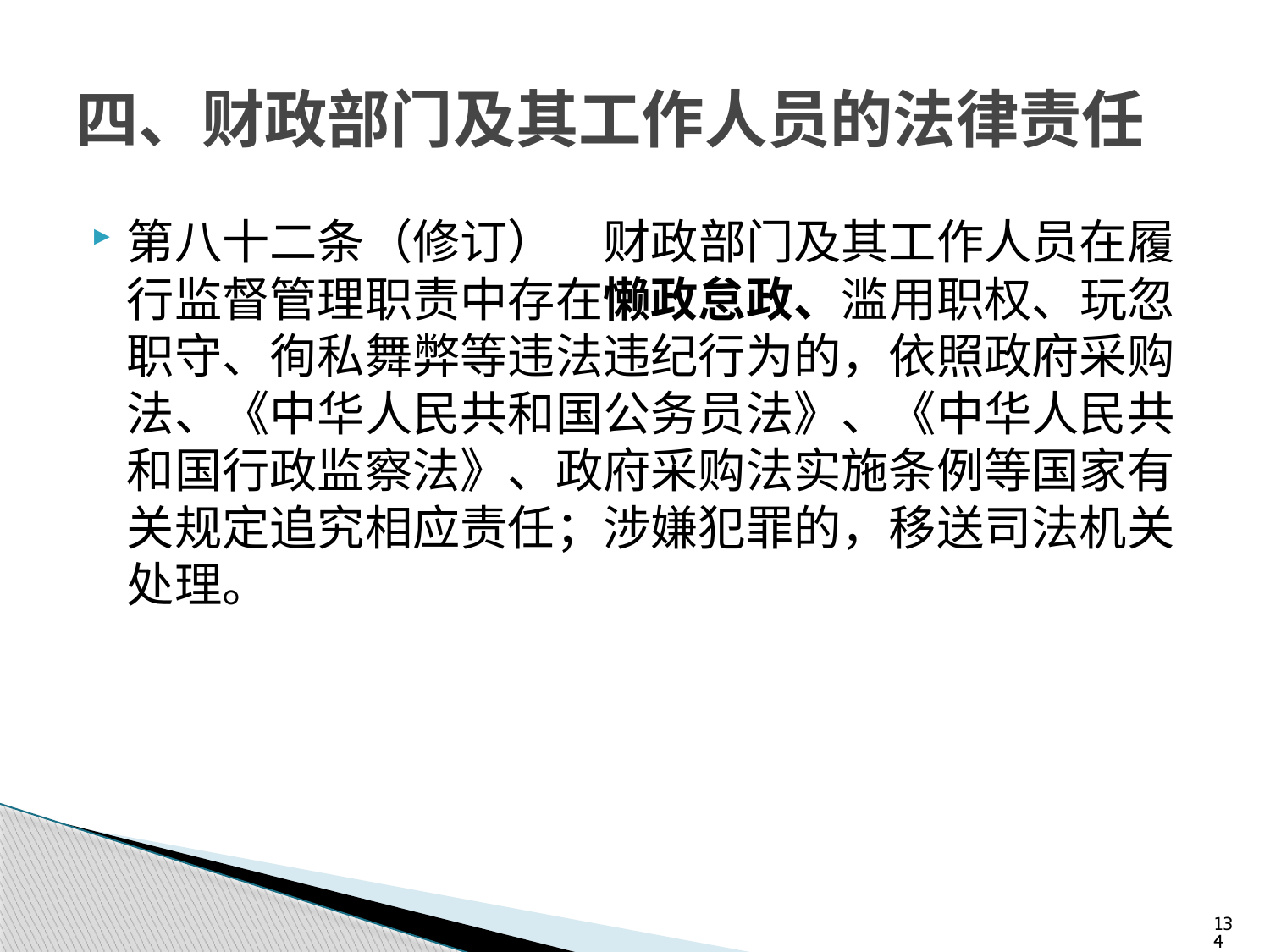

# 四、财政部门及其工作人员的法律责任
第八十二条（修订）　财政部门及其工作人员在履行监督管理职责中存在懒政怠政、滥用职权、玩忽职守、徇私舞弊等违法违纪行为的，依照政府采购法、《中华人民共和国公务员法》、《中华人民共和国行政监察法》、政府采购法实施条例等国家有关规定追究相应责任；涉嫌犯罪的，移送司法机关处理。
134